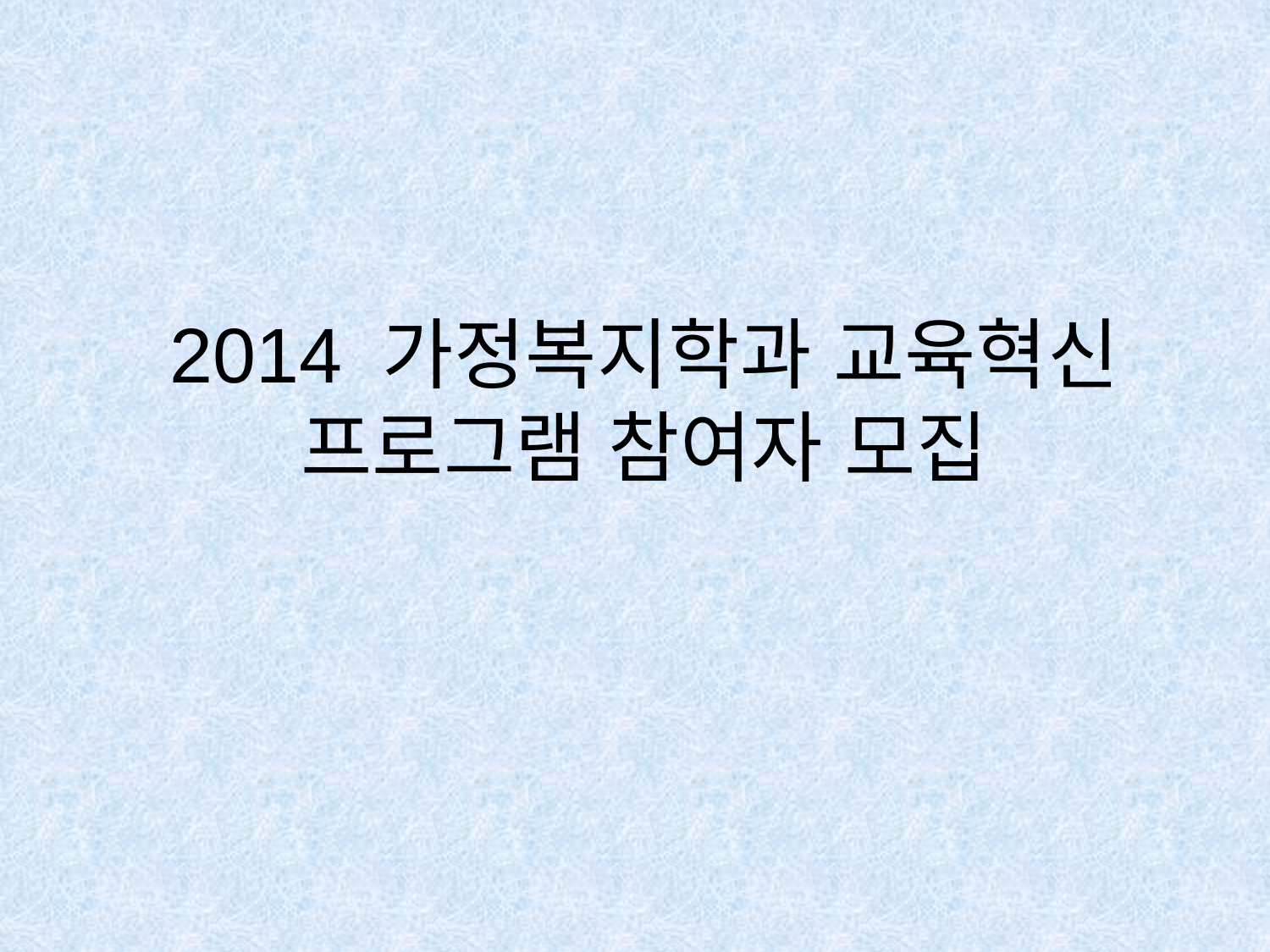

# 2014 가정복지학과 교육혁신 프로그램 참여자 모집